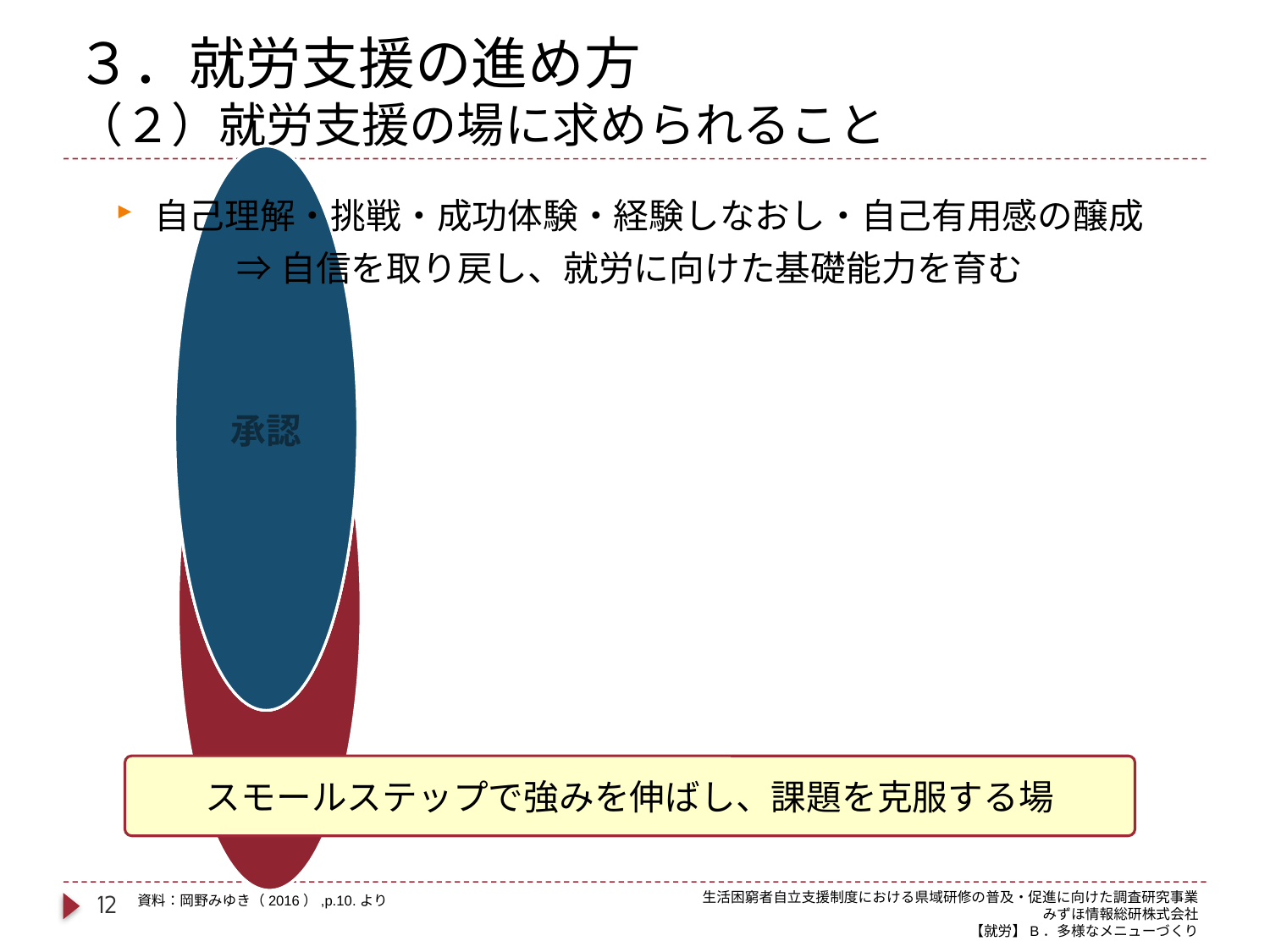

# ３．就労支援の進め方 （２）就労支援の場に求められること
安心
社会
目標
挑戦
承認
自己理解・挑戦・成功体験・経験しなおし・自己有用感の醸成
⇒自信を取り戻し、就労に向けた基礎能力を育む
仲間
出番
達成感
成功
スモールステップで強みを伸ばし、課題を克服する場
12
生活困窮者自立支援制度における県域研修の普及・促進に向けた調査研究事業
みずほ情報総研株式会社
【就労】B．多様なメニューづくり
資料：岡野みゆき（2016）,p.10.より